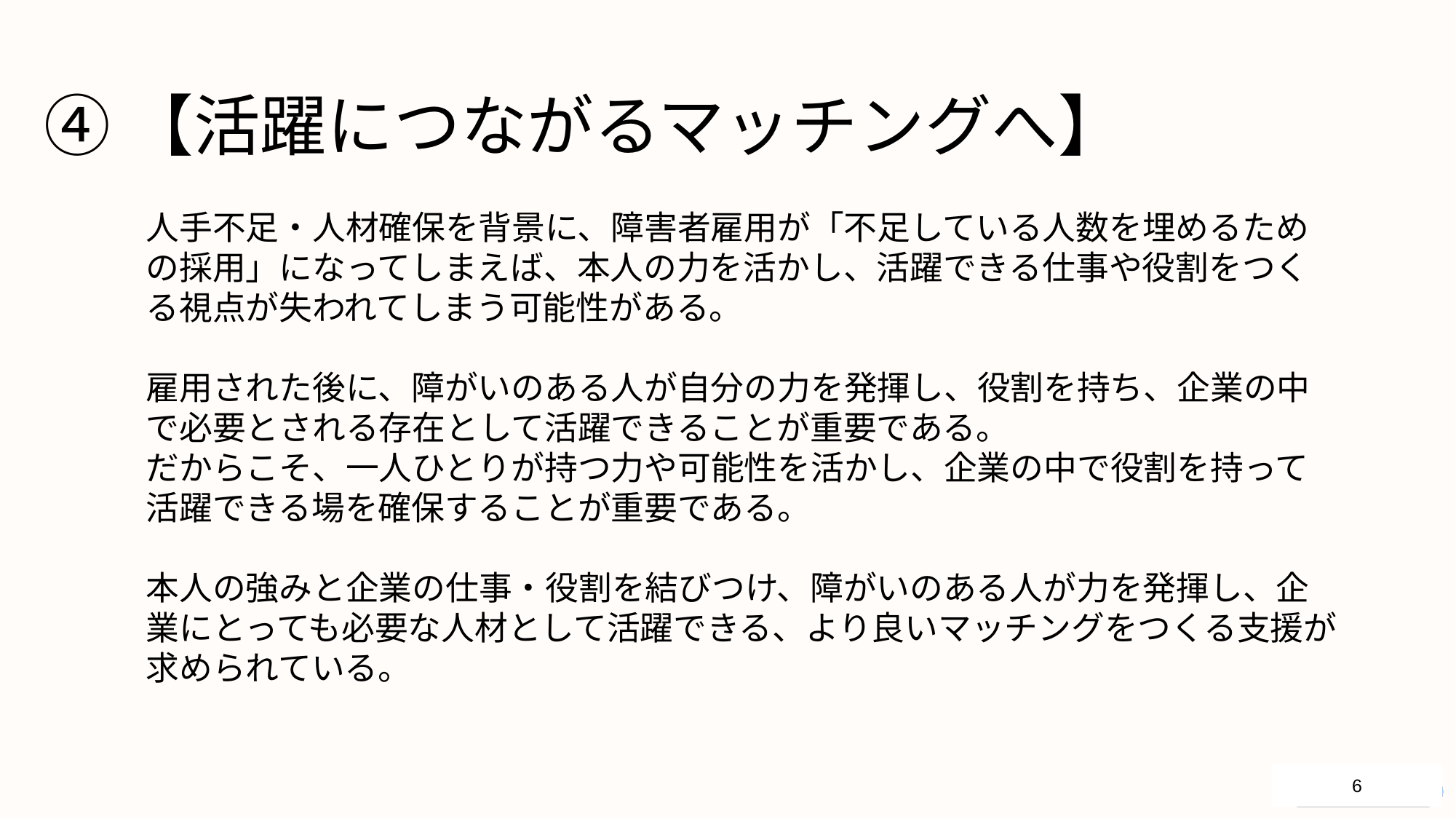

④【活躍につながるマッチングへ】

人手不足・人材確保を背景に、障害者雇用が「不足している人数を埋めるための採用」になってしまえば、本人の力を活かし、活躍できる仕事や役割をつくる視点が失われてしまう可能性がある。

雇用された後に、障がいのある人が自分の力を発揮し、役割を持ち、企業の中で必要とされる存在として活躍できることが重要である。
だからこそ、一人ひとりが持つ力や可能性を活かし、企業の中で役割を持って活躍できる場を確保することが重要である。

本人の強みと企業の仕事・役割を結びつけ、障がいのある人が力を発揮し、企業にとっても必要な人材として活躍できる、より良いマッチングをつくる支援が求められている。

6